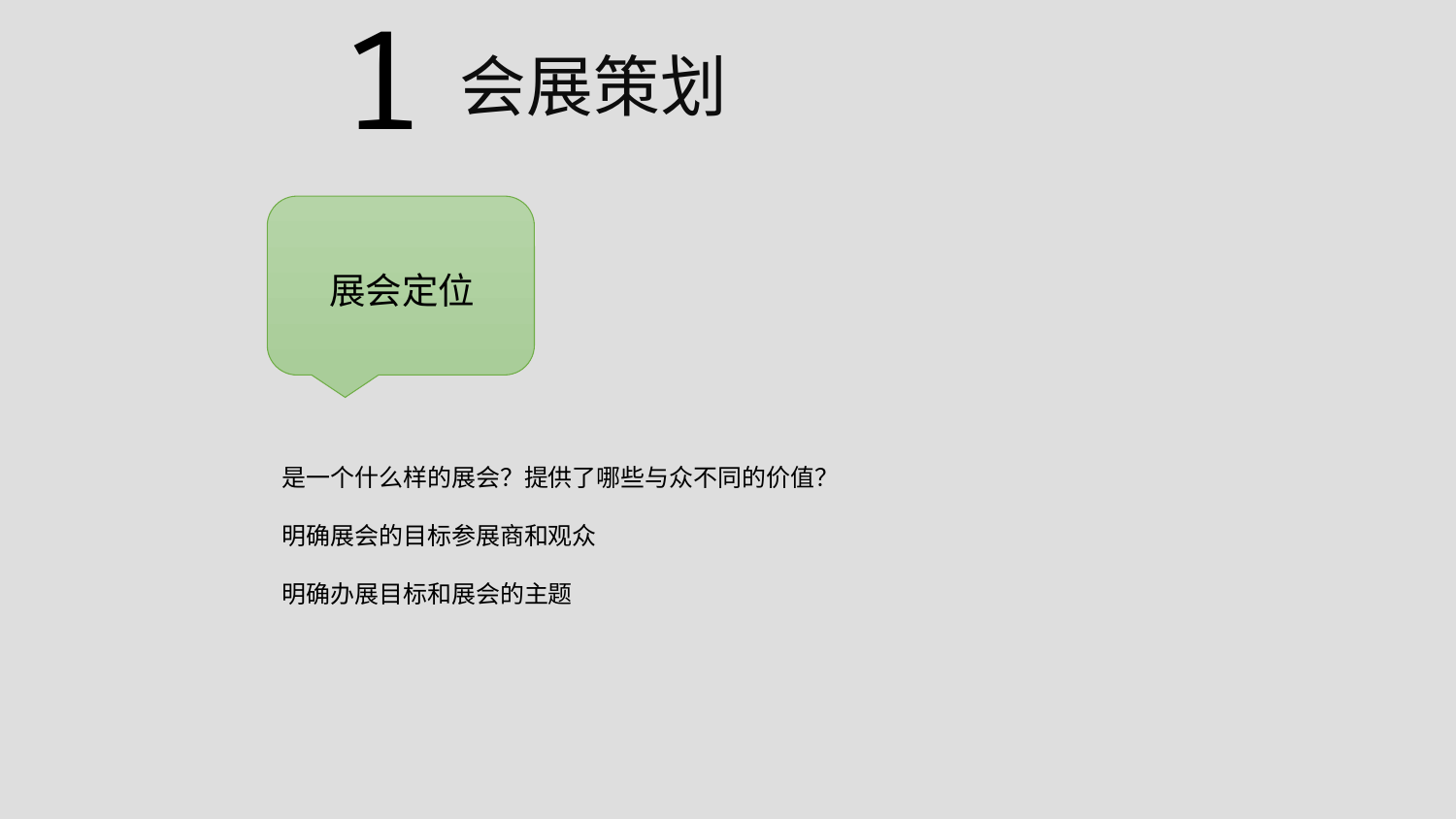

1
会展策划

展会定位
是一个什么样的展会？提供了哪些与众不同的价值？
明确展会的目标参展商和观众
明确办展目标和展会的主题